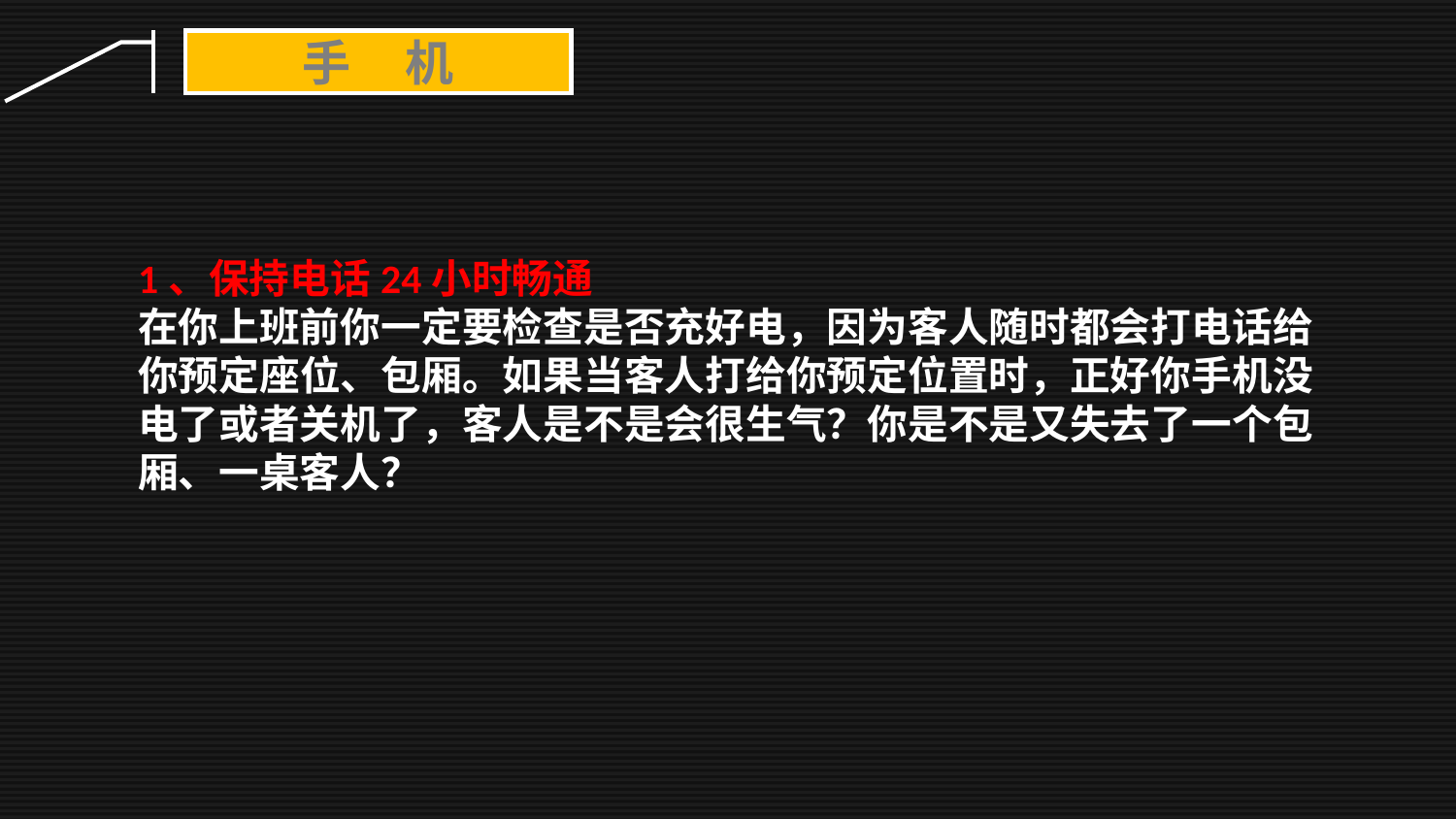

手     机
1、保持电话24小时畅通
在你上班前你一定要检查是否充好电，因为客人随时都会打电话给你预定座位、包厢。如果当客人打给你预定位置时，正好你手机没电了或者关机了，客人是不是会很生气？你是不是又失去了一个包厢、一桌客人？